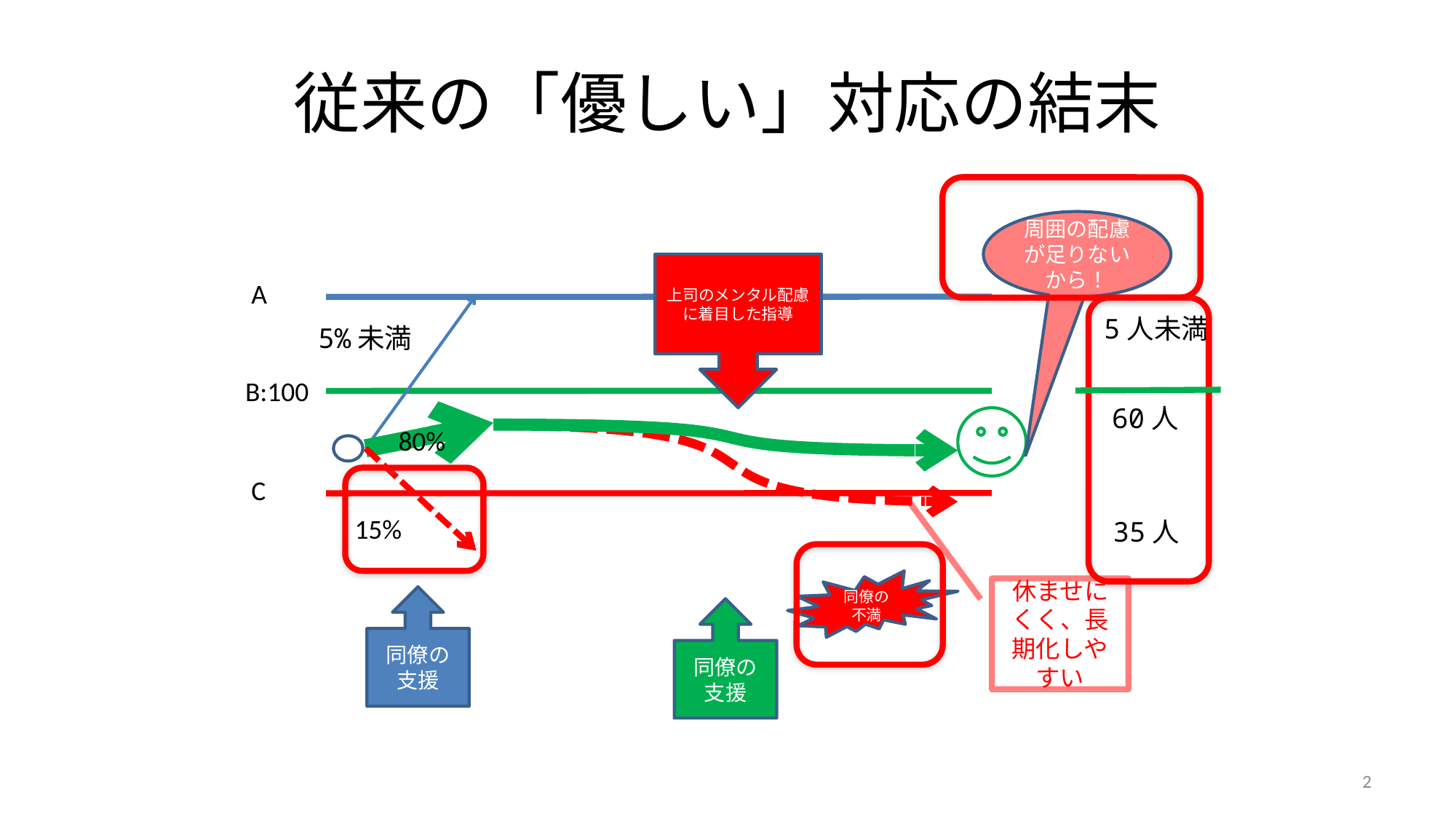

# 従来の「優しい」対応の結末

周囲の配慮が足りないから！
上司のメンタル配慮に着目した指導
A

5人未満
5%未満
B:100
60人

80%

C

15%
35人

同僚の不満
休ませにくく、長期化しやすい
同僚の支援
同僚の支援
2